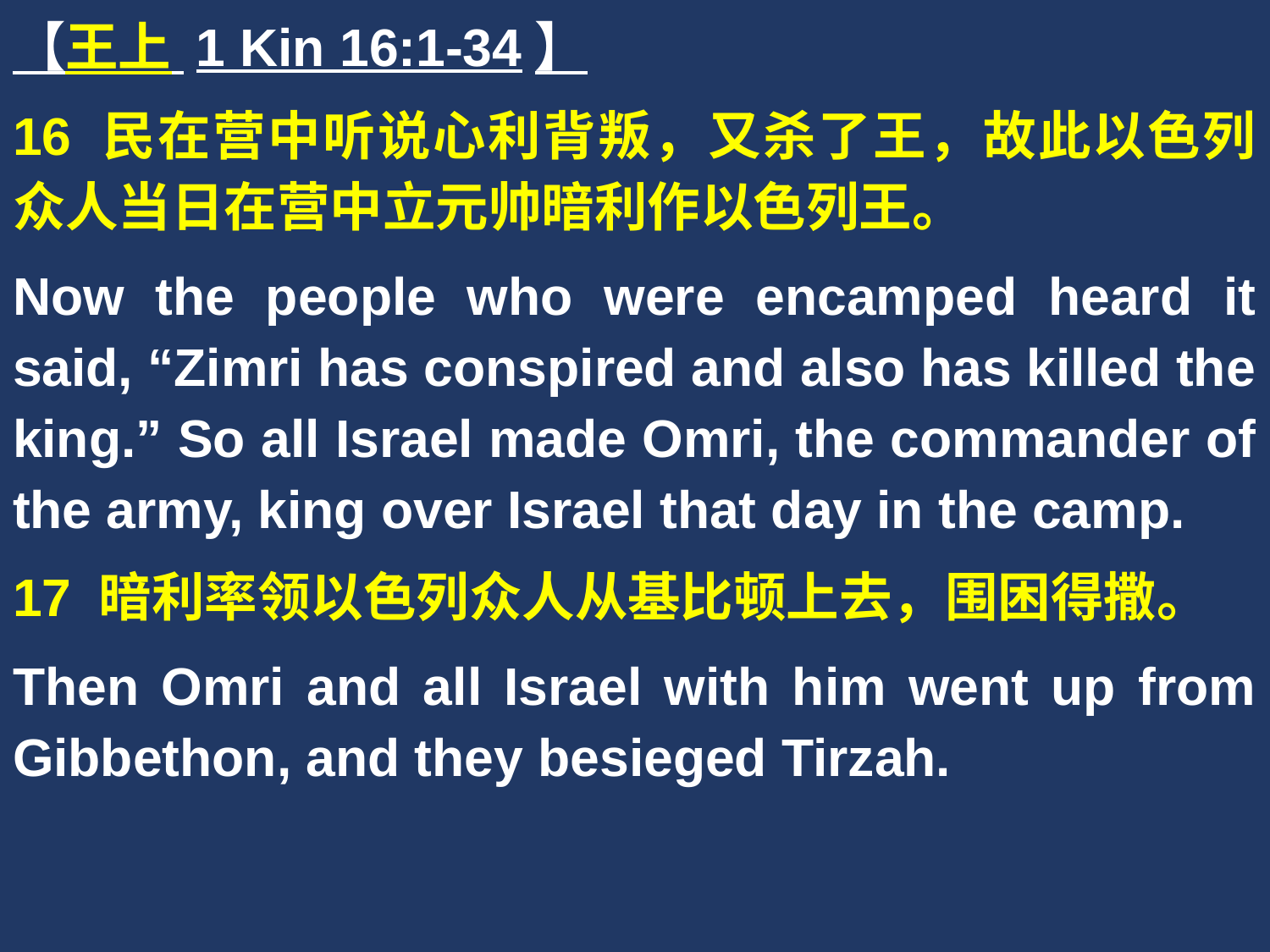

【王上 1 Kin 16:1-34】
16 民在营中听说心利背叛，又杀了王，故此以色列众人当日在营中立元帅暗利作以色列王。
Now the people who were encamped heard it said, “Zimri has conspired and also has killed the king.” So all Israel made Omri, the commander of the army, king over Israel that day in the camp.
17 暗利率领以色列众人从基比顿上去，围困得撒。
Then Omri and all Israel with him went up from Gibbethon, and they besieged Tirzah.